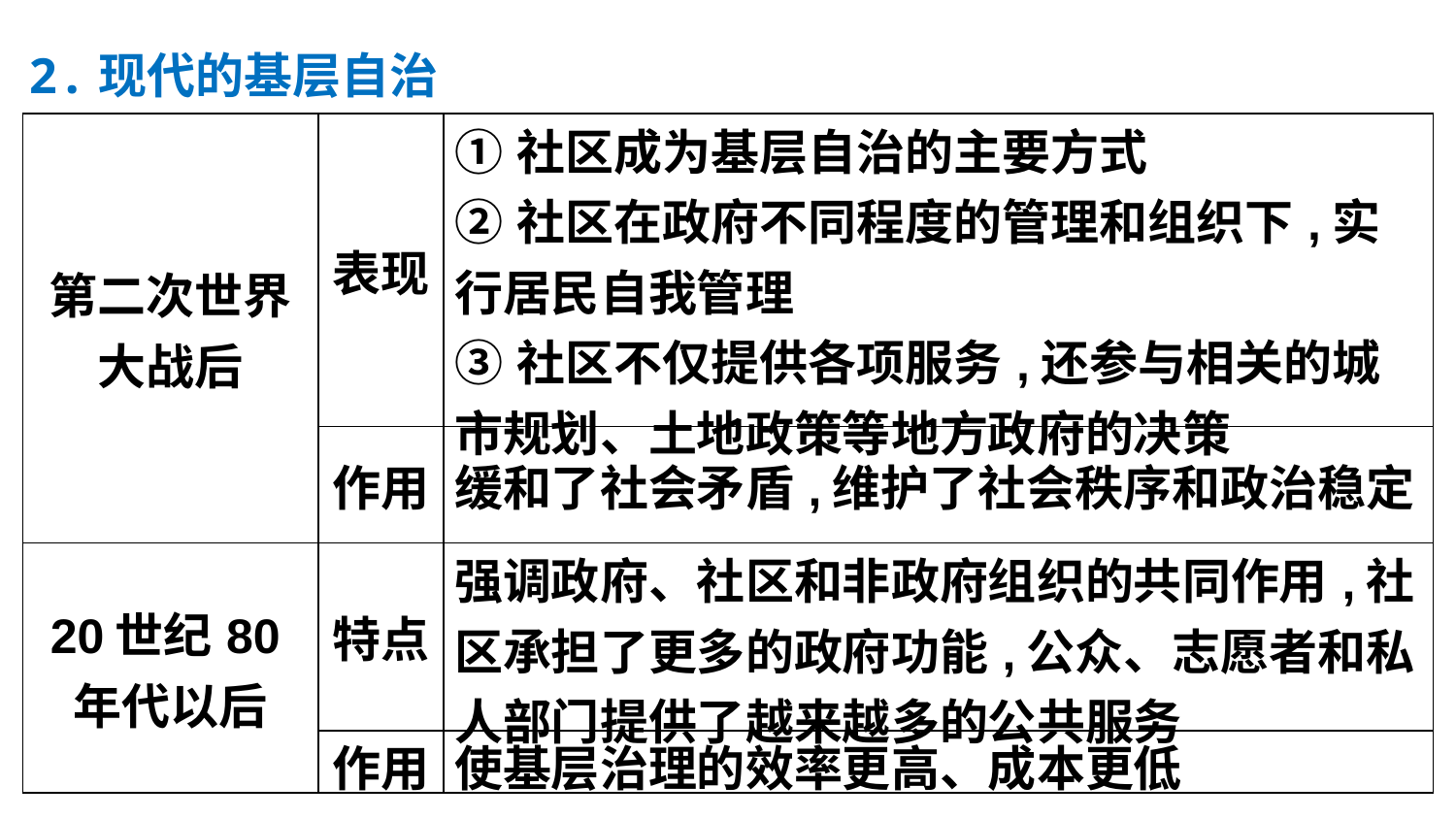

2.现代的基层自治
| 第二次世界大战后 | 表现 | ①社区成为基层自治的主要方式 ②社区在政府不同程度的管理和组织下,实行居民自我管理 ③社区不仅提供各项服务,还参与相关的城市规划、土地政策等地方政府的决策 |
| --- | --- | --- |
|  | 作用 | 缓和了社会矛盾,维护了社会秩序和政治稳定 |
| 20世纪80年代以后 | 特点 | 强调政府、社区和非政府组织的共同作用,社区承担了更多的政府功能,公众、志愿者和私人部门提供了越来越多的公共服务 |
|  | 作用 | 使基层治理的效率更高、成本更低 |